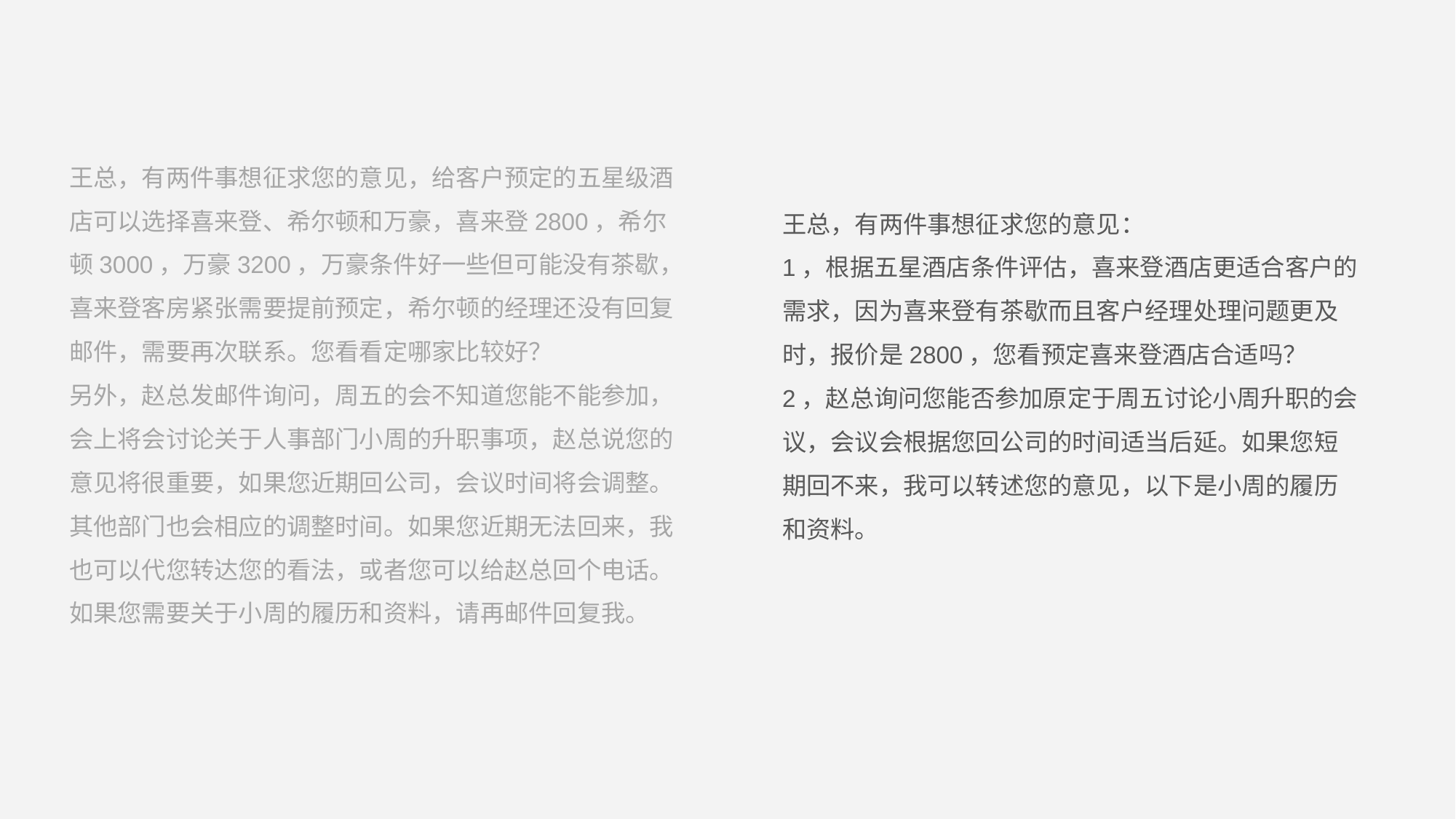

王总，有两件事想征求您的意见，给客户预定的五星级酒店可以选择喜来登、希尔顿和万豪，喜来登2800，希尔顿3000，万豪3200，万豪条件好一些但可能没有茶歇，喜来登客房紧张需要提前预定，希尔顿的经理还没有回复邮件，需要再次联系。您看看定哪家比较好？
另外，赵总发邮件询问，周五的会不知道您能不能参加，会上将会讨论关于人事部门小周的升职事项，赵总说您的意见将很重要，如果您近期回公司，会议时间将会调整。其他部门也会相应的调整时间。如果您近期无法回来，我也可以代您转达您的看法，或者您可以给赵总回个电话。如果您需要关于小周的履历和资料，请再邮件回复我。
王总，有两件事想征求您的意见：
1，根据五星酒店条件评估，喜来登酒店更适合客户的需求，因为喜来登有茶歇而且客户经理处理问题更及时，报价是2800，您看预定喜来登酒店合适吗？
2，赵总询问您能否参加原定于周五讨论小周升职的会议，会议会根据您回公司的时间适当后延。如果您短期回不来，我可以转述您的意见，以下是小周的履历和资料。